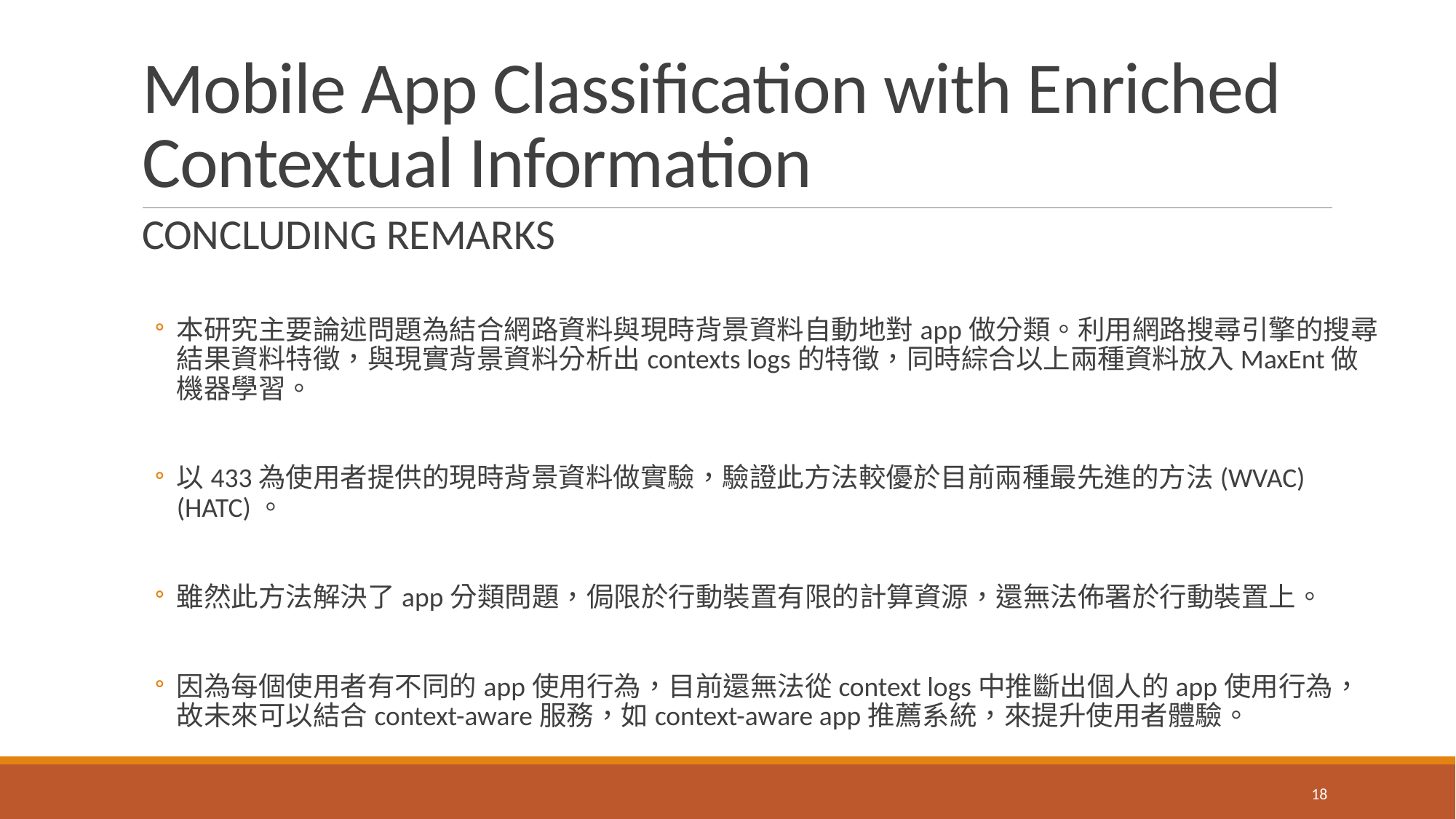

# Mobile App Classification with Enriched Contextual Information
CONCLUDING REMARKS

本研究主要論述問題為結合網路資料與現時背景資料自動地對app做分類。利用網路搜尋引擎的搜尋結果資料特徵，與現實背景資料分析出contexts logs的特徵，同時綜合以上兩種資料放入MaxEnt做機器學習。

以433為使用者提供的現時背景資料做實驗，驗證此方法較優於目前兩種最先進的方法(WVAC)(HATC)。

雖然此方法解決了app分類問題，侷限於行動裝置有限的計算資源，還無法佈署於行動裝置上。

因為每個使用者有不同的app使用行為，目前還無法從context logs中推斷出個人的app使用行為，故未來可以結合context-aware服務，如context-aware app推薦系統，來提升使用者體驗。

18